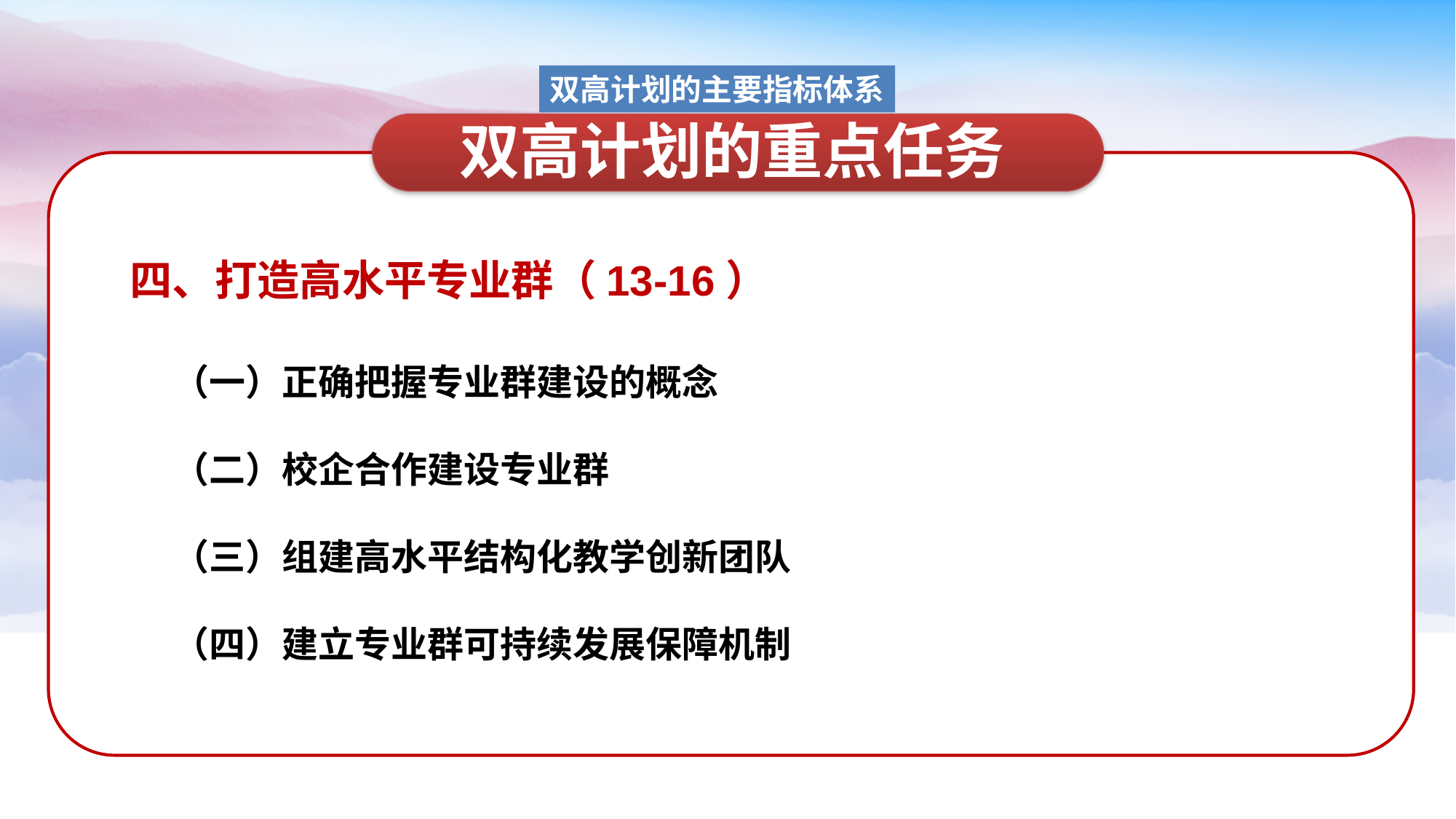

双高计划的主要指标体系
双高计划的重点任务

四、打造高水平专业群（13-16）

（一）正确把握专业群建设的概念
（二）校企合作建设专业群
（三）组建高水平结构化教学创新团队
（四）建立专业群可持续发展保障机制